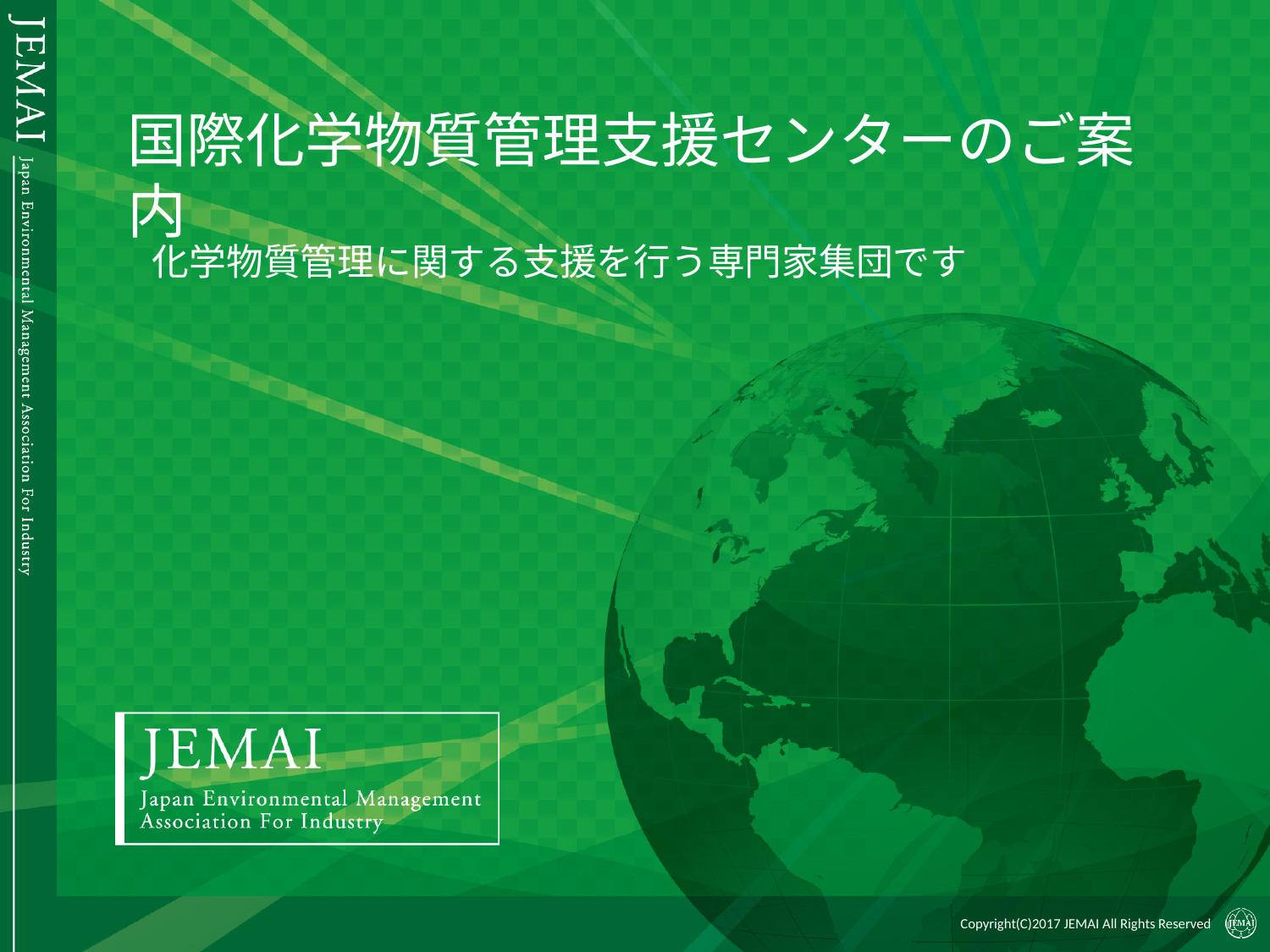

# 国際化学物質管理支援センターのご案内
化学物質管理に関する支援を行う専門家集団です